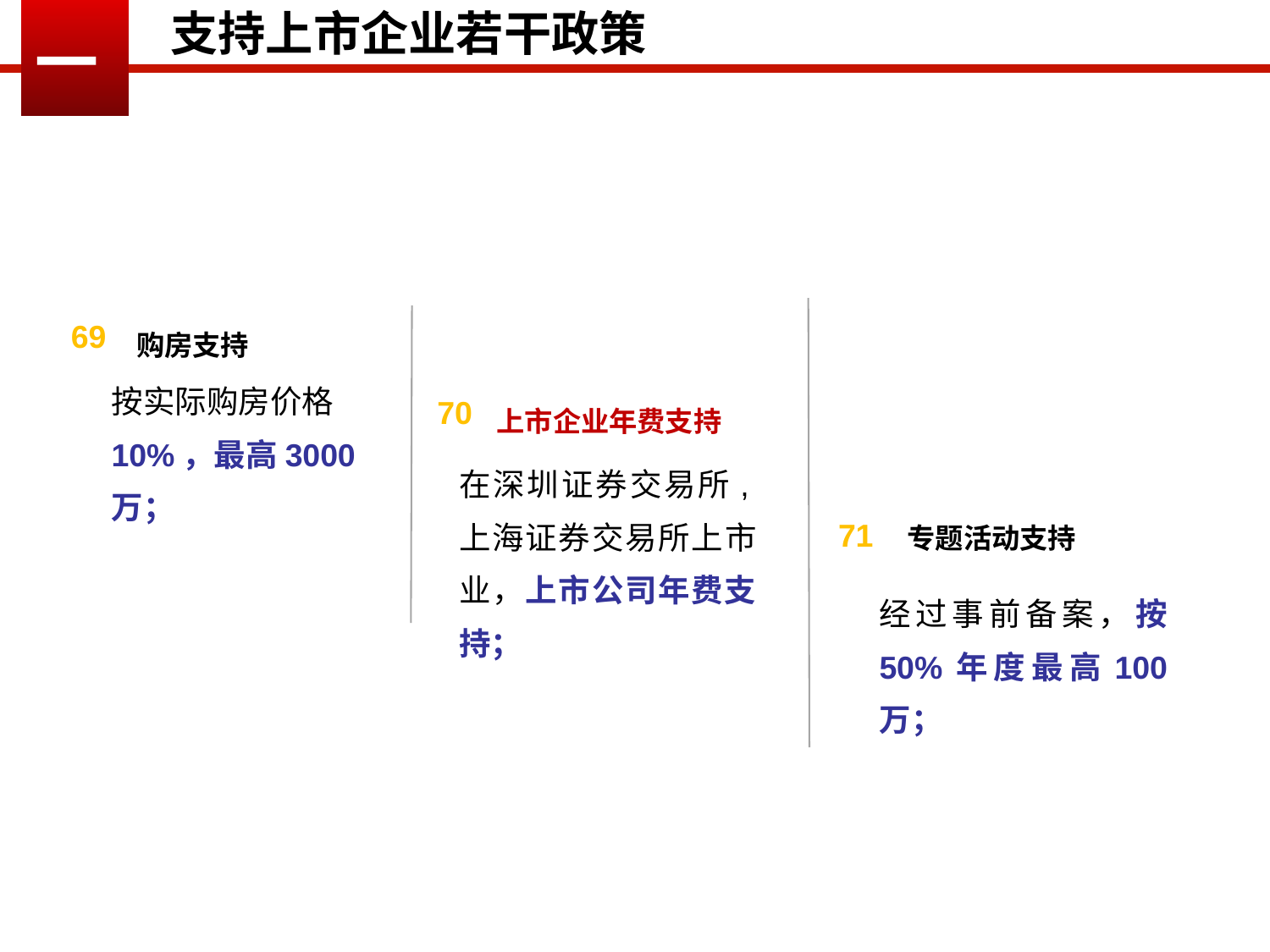

支持上市企业若干政策

一

购房支持
按实际购房价格10%，最高3000万；
69
上市企业年费支持
在深圳证券交易所,上海证券交易所上市业，上市公司年费支持；
70
专题活动支持

71
经过事前备案，按50%年度最高100万；